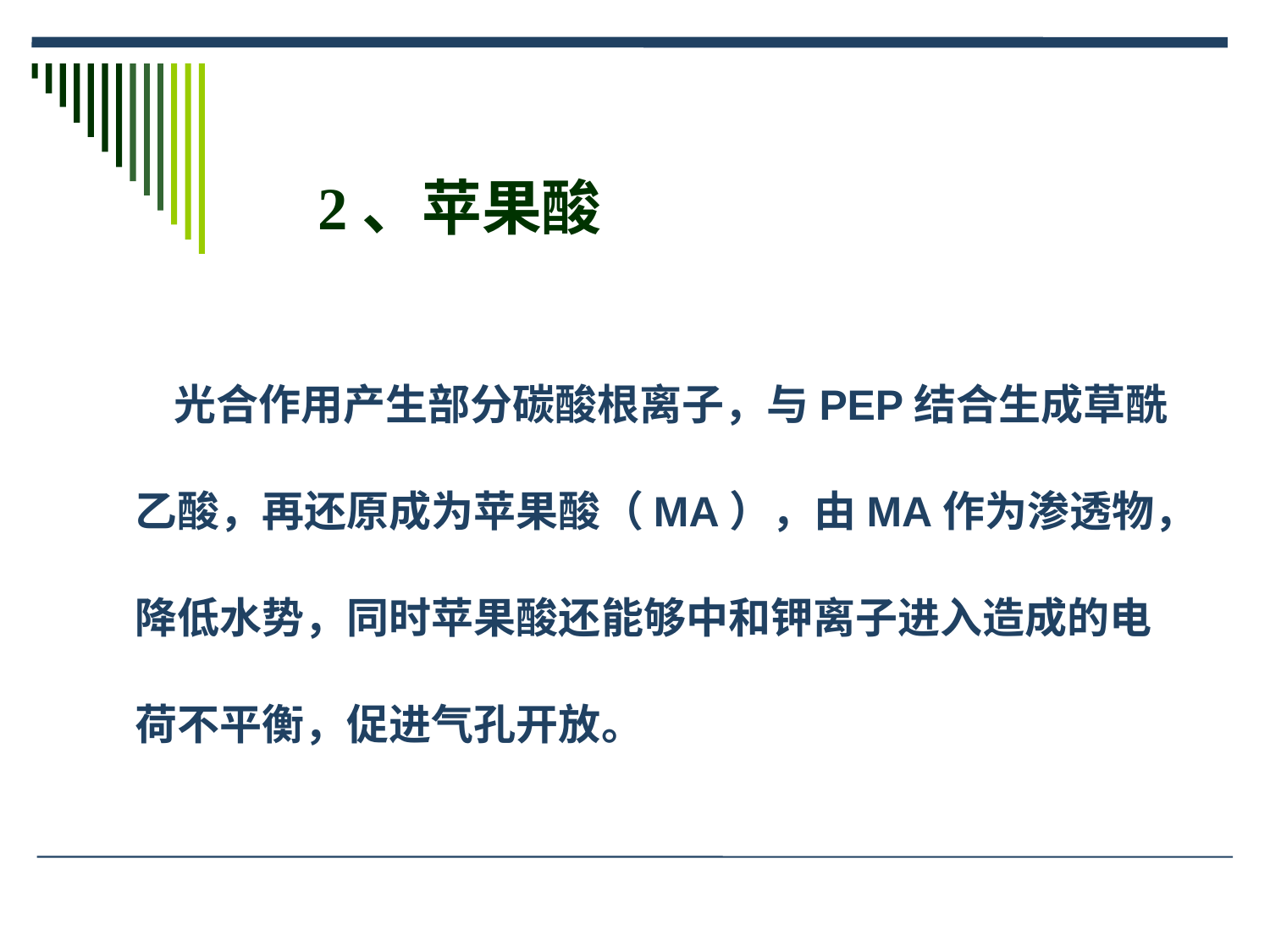

# 2、苹果酸
        光合作用产生部分碳酸根离子，与PEP结合生成草酰乙酸，再还原成为苹果酸（MA），由MA作为渗透物，降低水势，同时苹果酸还能够中和钾离子进入造成的电荷不平衡，促进气孔开放。